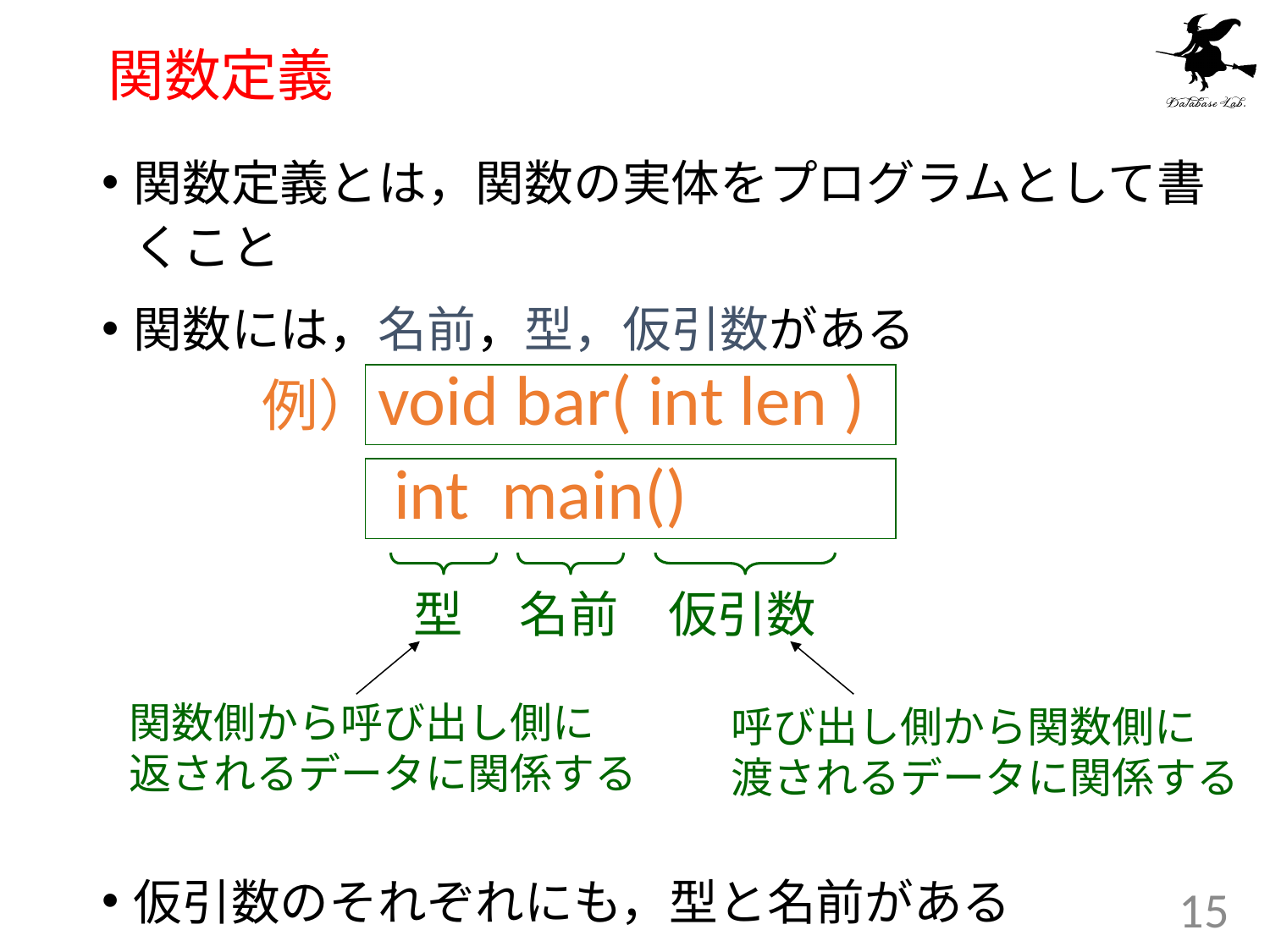

# 関数定義
関数定義とは，関数の実体をプログラムとして書くこと
関数には，名前，型，仮引数がある

仮引数のそれぞれにも，型と名前がある
例）
void bar( int len )
 int  main()

型
名前
仮引数

関数側から呼び出し側に
返されるデータに関係する
呼び出し側から関数側に
渡されるデータに関係する
15